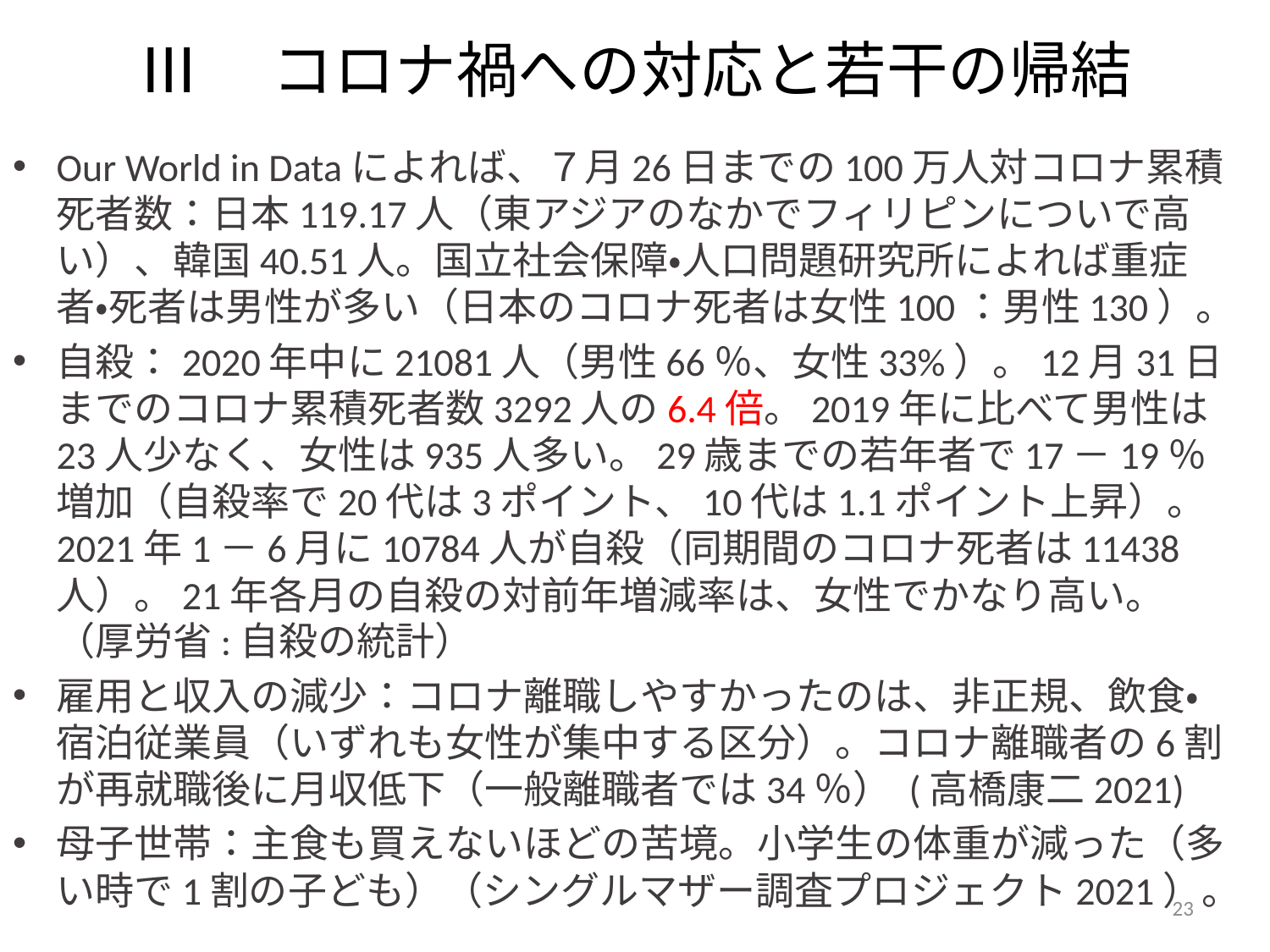

# Ⅲ　コロナ禍への対応と若干の帰結
Our World in Dataによれば、７月26日までの100万人対コロナ累積死者数：日本119.17人（東アジアのなかでフィリピンについで高い）、韓国40.51人。国立社会保障・人口問題研究所によれば重症者・死者は男性が多い（日本のコロナ死者は女性100：男性130）。
自殺：2020年中に21081人（男性66％、女性33%）。12月31日までのコロナ累積死者数3292人の6.4倍。2019年に比べて男性は23人少なく、女性は935人多い。29歳までの若年者で17－19％増加（自殺率で20代は3ポイント、10代は1.1ポイント上昇）。2021年1－6月に10784人が自殺（同期間のコロナ死者は11438人）。21年各月の自殺の対前年増減率は、女性でかなり高い。（厚労省:自殺の統計）
雇用と収入の減少：コロナ離職しやすかったのは、非正規、飲食・宿泊従業員（いずれも女性が集中する区分）。コロナ離職者の6割が再就職後に月収低下（一般離職者では34％） (高橋康二2021)
母子世帯：主食も買えないほどの苦境。小学生の体重が減った（多い時で1割の子ども）（シングルマザー調査プロジェクト2021）。
23